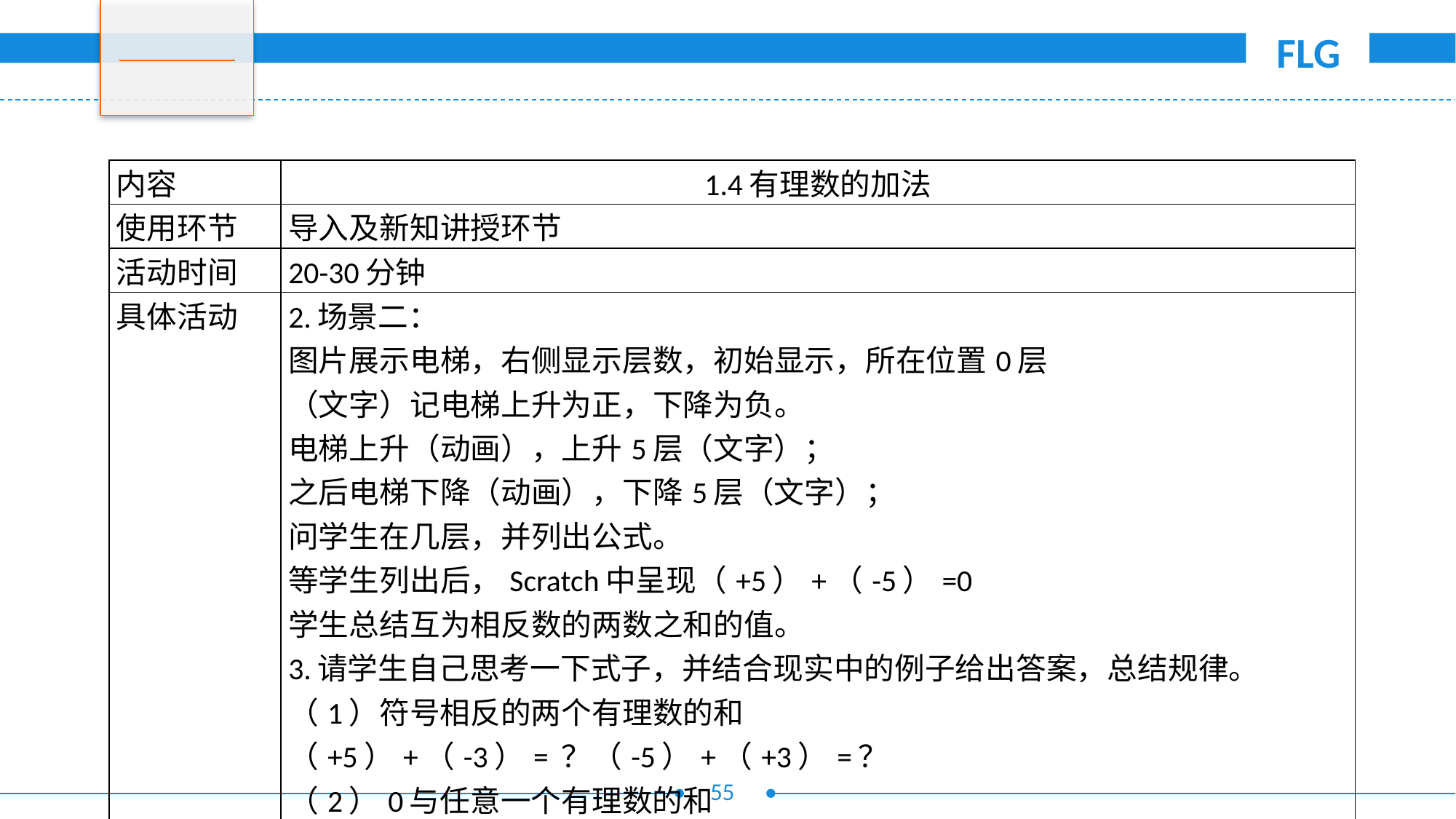

| 内容 | 1.4有理数的加法 |
| --- | --- |
| 使用环节 | 导入及新知讲授环节 |
| 活动时间 | 20-30分钟 |
| 具体活动 | 2.场景二： 图片展示电梯，右侧显示层数，初始显示，所在位置0层 （文字）记电梯上升为正，下降为负。 电梯上升（动画），上升5层（文字）； 之后电梯下降（动画），下降5层（文字）； 问学生在几层，并列出公式。 等学生列出后，Scratch中呈现（+5）+（-5）=0 学生总结互为相反数的两数之和的值。 3.请学生自己思考一下式子，并结合现实中的例子给出答案，总结规律。 （1）符号相反的两个有理数的和 （+5）+（-3）= ？（-5）+（+3）=？ （2）0与任意一个有理数的和 0+（+7）=？ （-4）+0=？ 4.学生回答出来后，文字呈现以上两个的规律 |